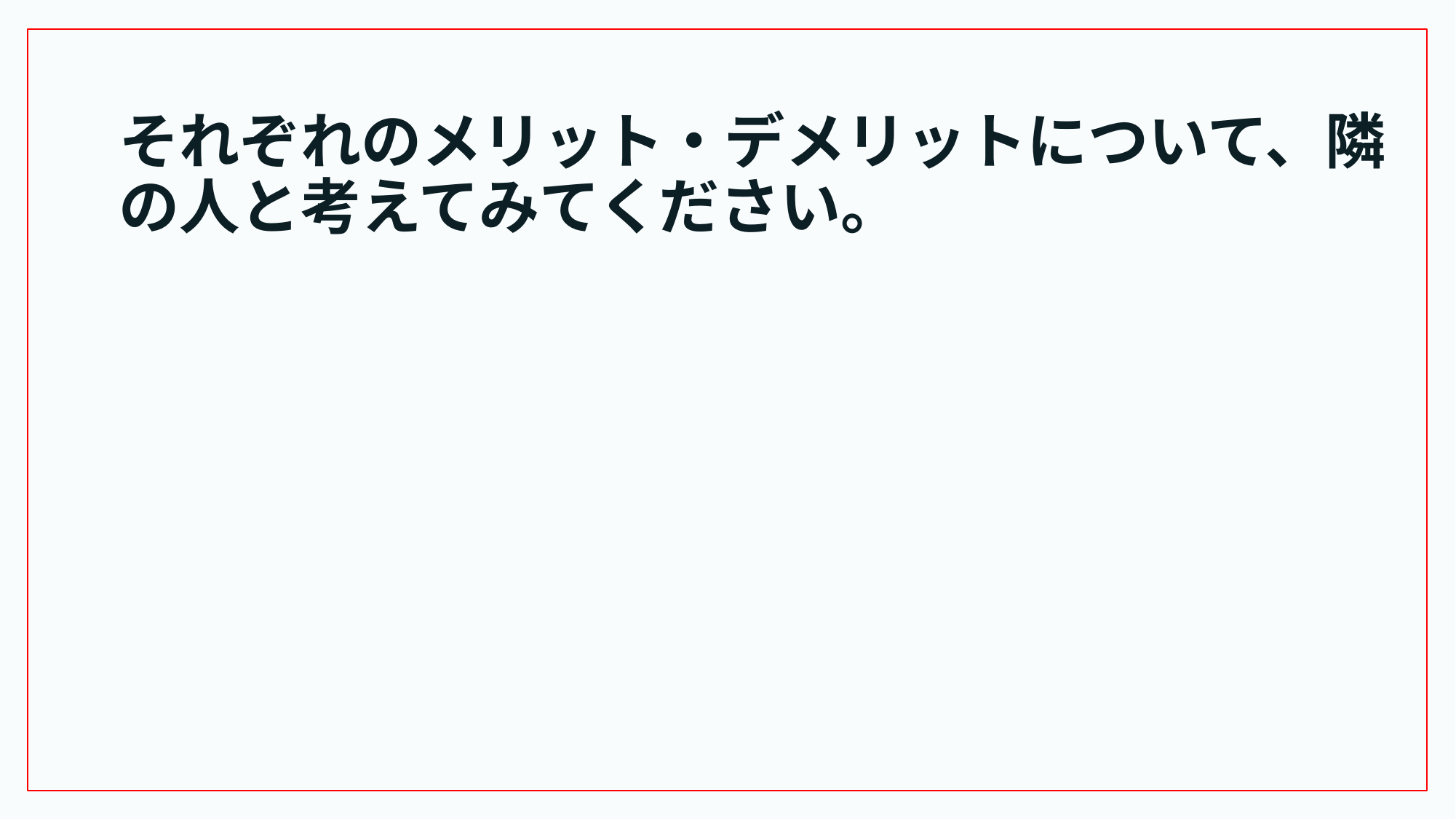

# それぞれのメリット・デメリットについて、隣の人と考えてみてください。